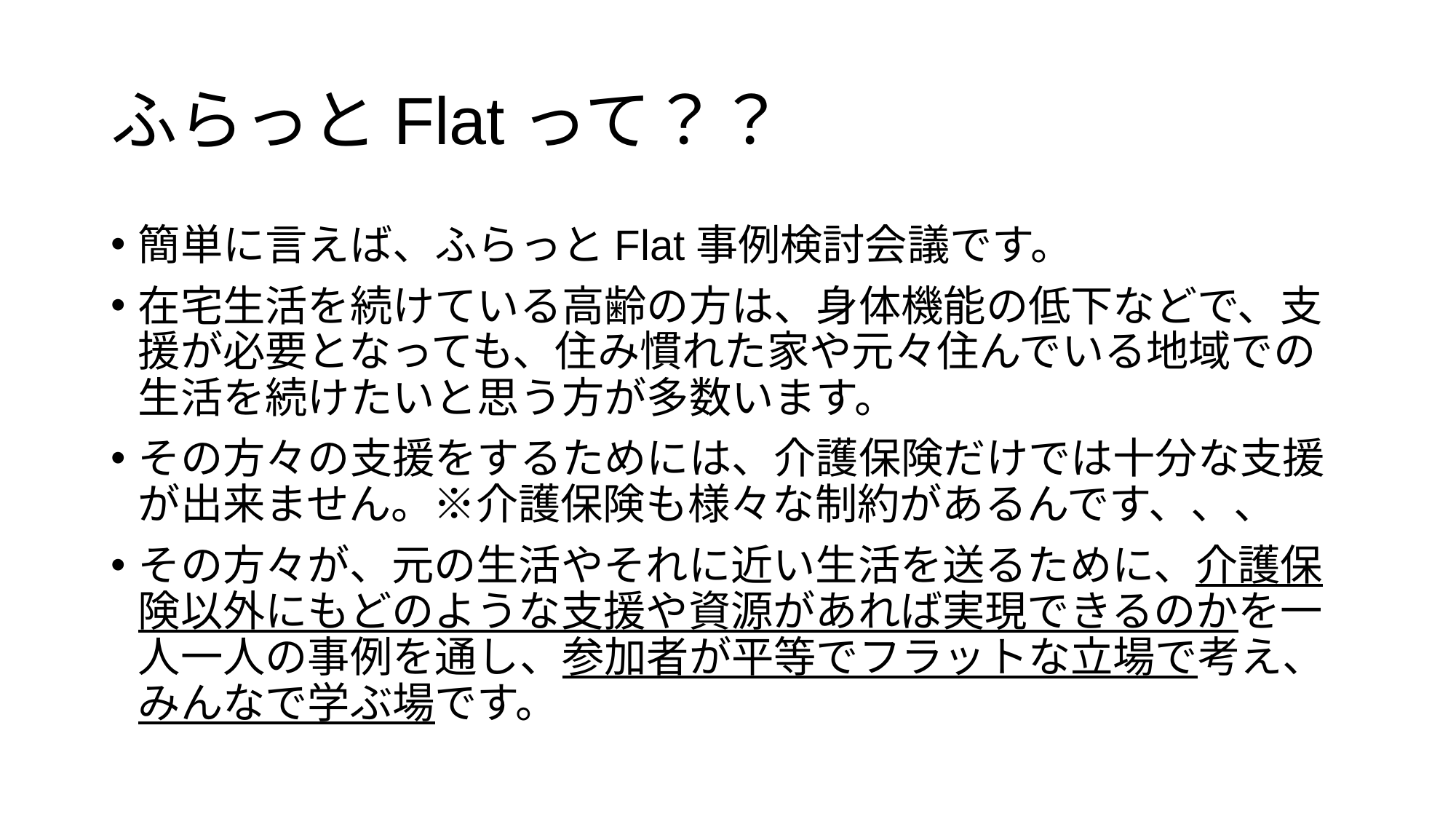

# ふらっとFlatって？？
簡単に言えば、ふらっとFlat事例検討会議です。
在宅生活を続けている高齢の方は、身体機能の低下などで、支援が必要となっても、住み慣れた家や元々住んでいる地域での生活を続けたいと思う方が多数います。
その方々の支援をするためには、介護保険だけでは十分な支援が出来ません。※介護保険も様々な制約があるんです、、、
その方々が、元の生活やそれに近い生活を送るために、介護保険以外にもどのような支援や資源があれば実現できるのかを一人一人の事例を通し、参加者が平等でフラットな立場で考え、みんなで学ぶ場です。